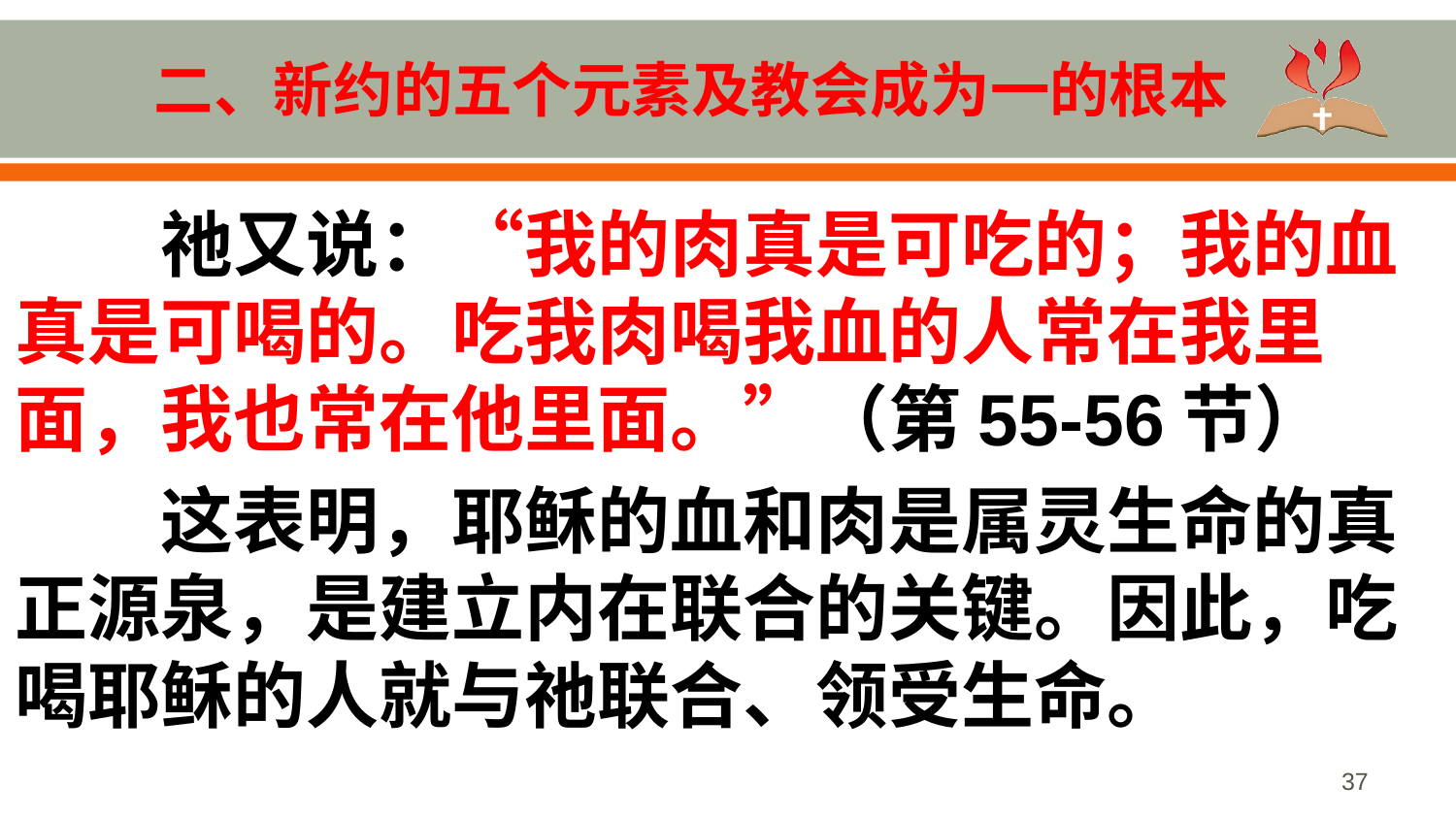

# 二、新约的五个元素及教会成为一的根本
	祂又说：“我的肉真是可吃的；我的血真是可喝的。吃我肉喝我血的人常在我里面，我也常在他里面。”（第55-56节）
	这表明，耶稣的血和肉是属灵生命的真正源泉，是建立内在联合的关键。因此，吃喝耶稣的人就与祂联合、领受生命。

37